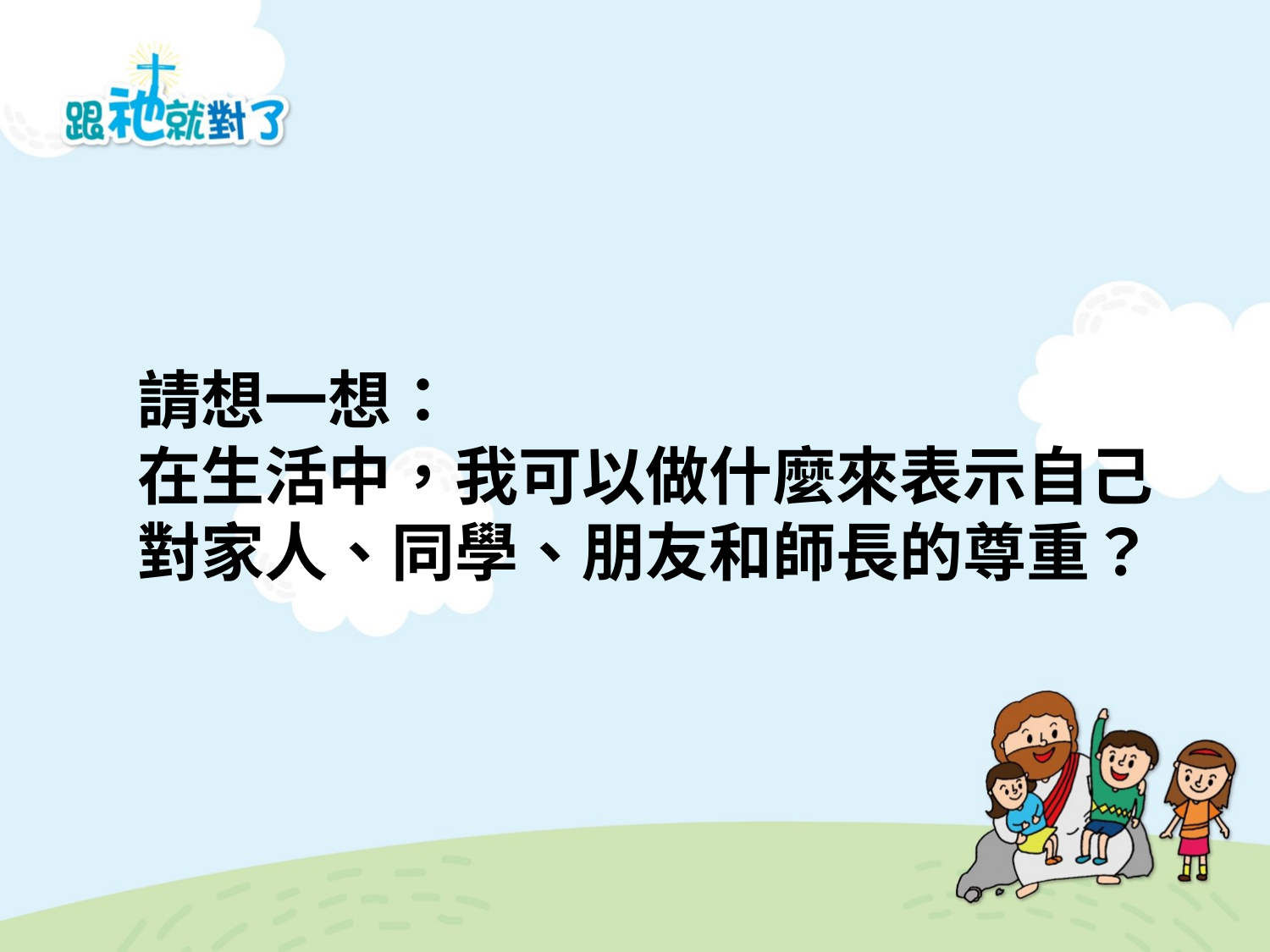

請想一想：
在生活中，我可以做什麼來表示自己對家人、同學、朋友和師長的尊重？